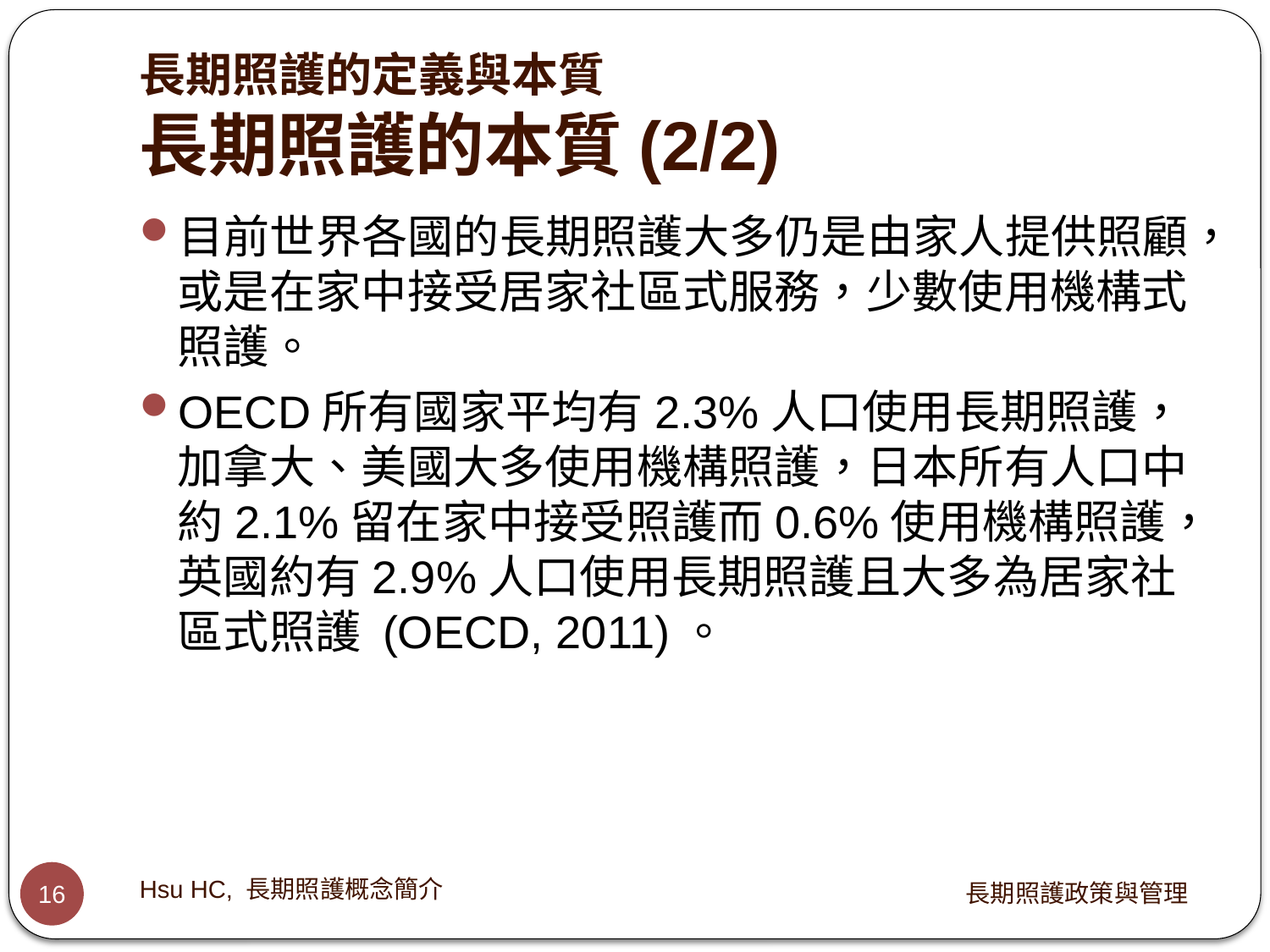

# 長期照護的定義與本質 長期照護的本質(2/2)
目前世界各國的長期照護大多仍是由家人提供照顧，或是在家中接受居家社區式服務，少數使用機構式照護。
OECD所有國家平均有2.3%人口使用長期照護，加拿大、美國大多使用機構照護，日本所有人口中約2.1%留在家中接受照護而0.6%使用機構照護，英國約有2.9%人口使用長期照護且大多為居家社區式照護 (OECD, 2011)。
Hsu HC, 長期照護概念簡介
長期照護政策與管理
16